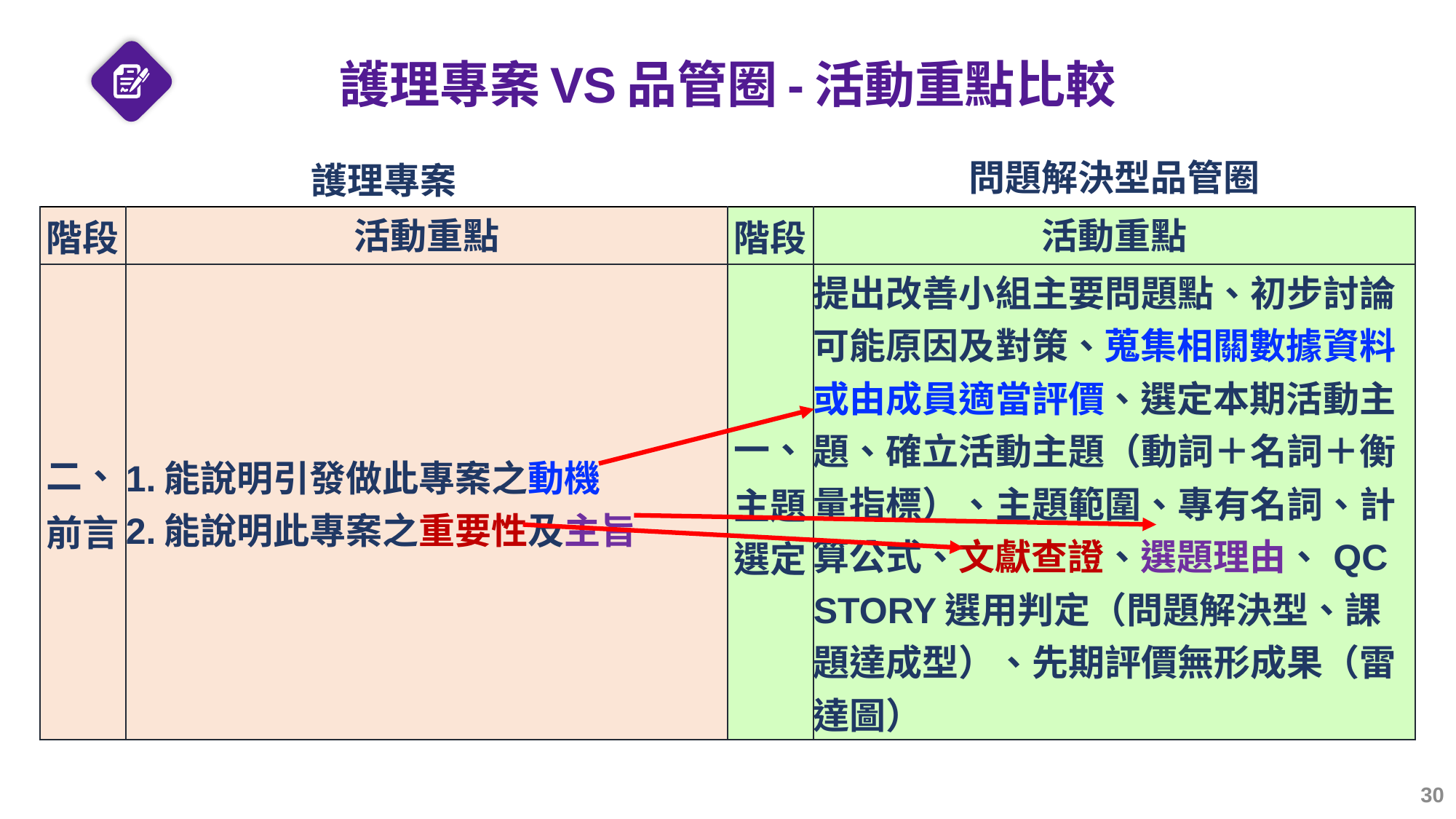

護理專案VS品管圈-活動重點比較
| 護理專案 |  |  | 問題解決型品管圈 |
| --- | --- | --- | --- |
| 階段 | 活動重點 | 階段 | 活動重點 |
| 二、 前言 | 1.能說明引發做此專案之動機 2.能說明此專案之重要性及主旨 | 一、 主題選定 | 提出改善小組主要問題點、初步討論可能原因及對策、蒐集相關數據資料或由成員適當評價、選定本期活動主題、確立活動主題（動詞＋名詞＋衡量指標）、主題範圍、專有名詞、計算公式、文獻查證、選題理由、QC STORY選用判定（問題解決型、課題達成型）、先期評價無形成果（雷達圖） |
30